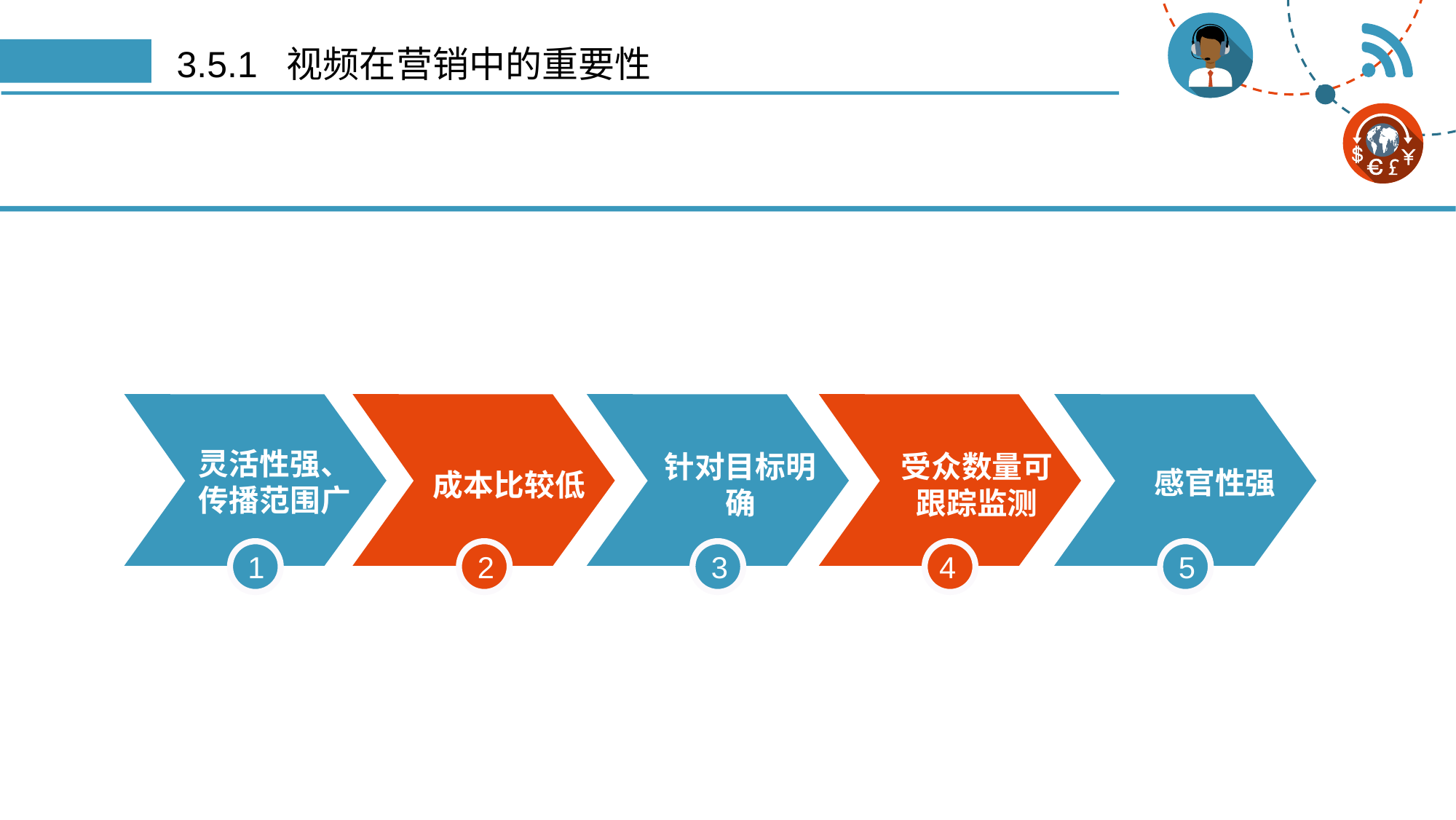

# 3.5.1  视频在营销中的重要性

灵活性强、
传播范围广

成本比较低

针对目标明确

受众数量可跟踪监测

感官性强

1

2

3

4

5